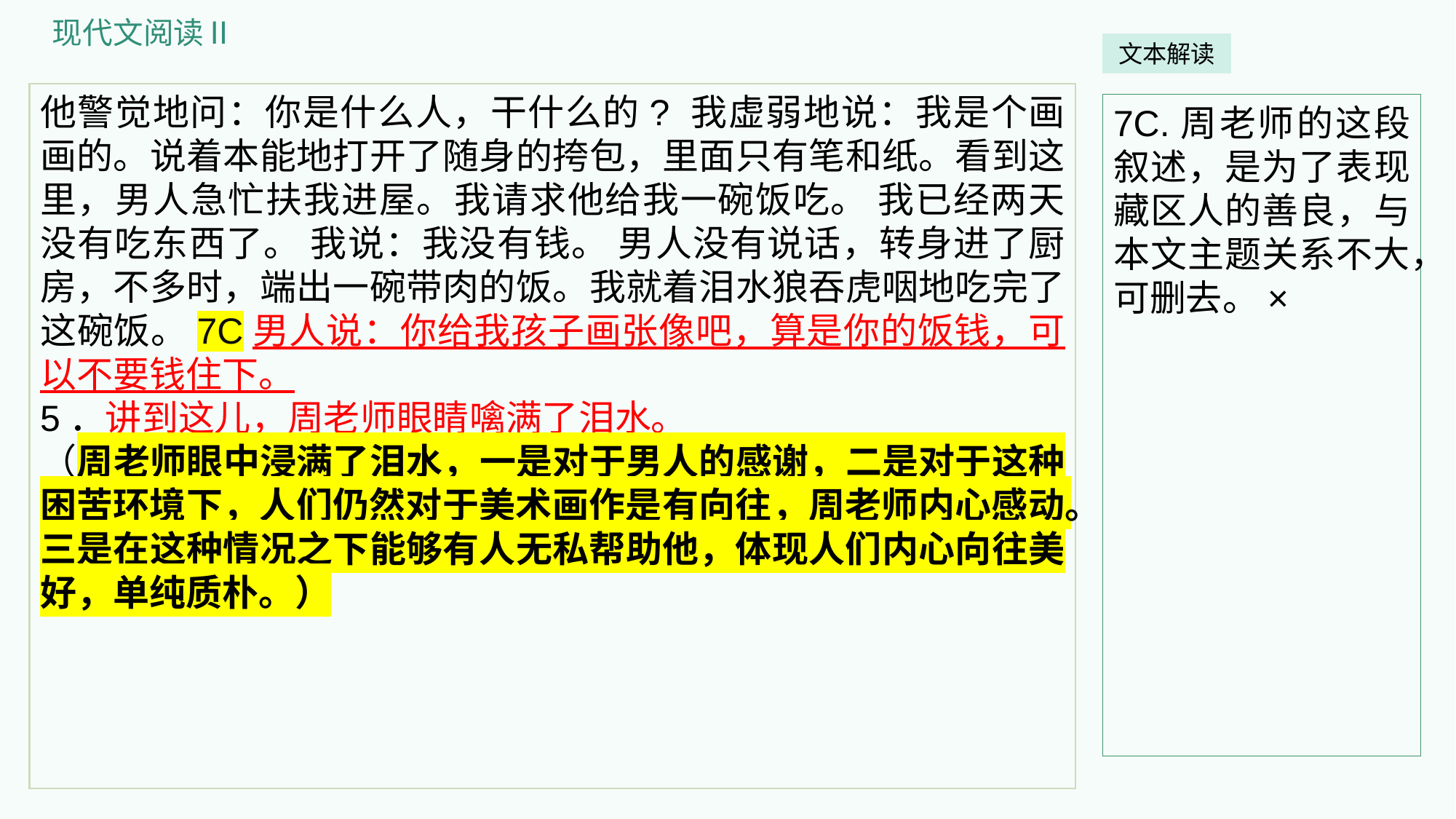

现代文阅读Ⅱ
文本解读

他警觉地问：你是什么人，干什么的? 我虚弱地说：我是个画画的。说着本能地打开了随身的挎包，里面只有笔和纸。看到这里，男人急忙扶我进屋。我请求他给我一碗饭吃。 我已经两天没有吃东西了。 我说：我没有钱。 男人没有说话，转身进了厨房，不多时，端出一碗带肉的饭。我就着泪水狼吞虎咽地吃完了这碗饭。7C男人说：你给我孩子画张像吧，算是你的饭钱，可以不要钱住下。
5．讲到这儿，周老师眼睛噙满了泪水。
（周老师眼中浸满了泪水，一是对于男人的感谢，二是对于这种困苦环境下，人们仍然对于美术画作是有向往，周老师内心感动。三是在这种情况之下能够有人无私帮助他，体现人们内心向往美好，单纯质朴。）
7C.周老师的这段叙述，是为了表现藏区人的善良，与本文主题关系不大，可删去。×